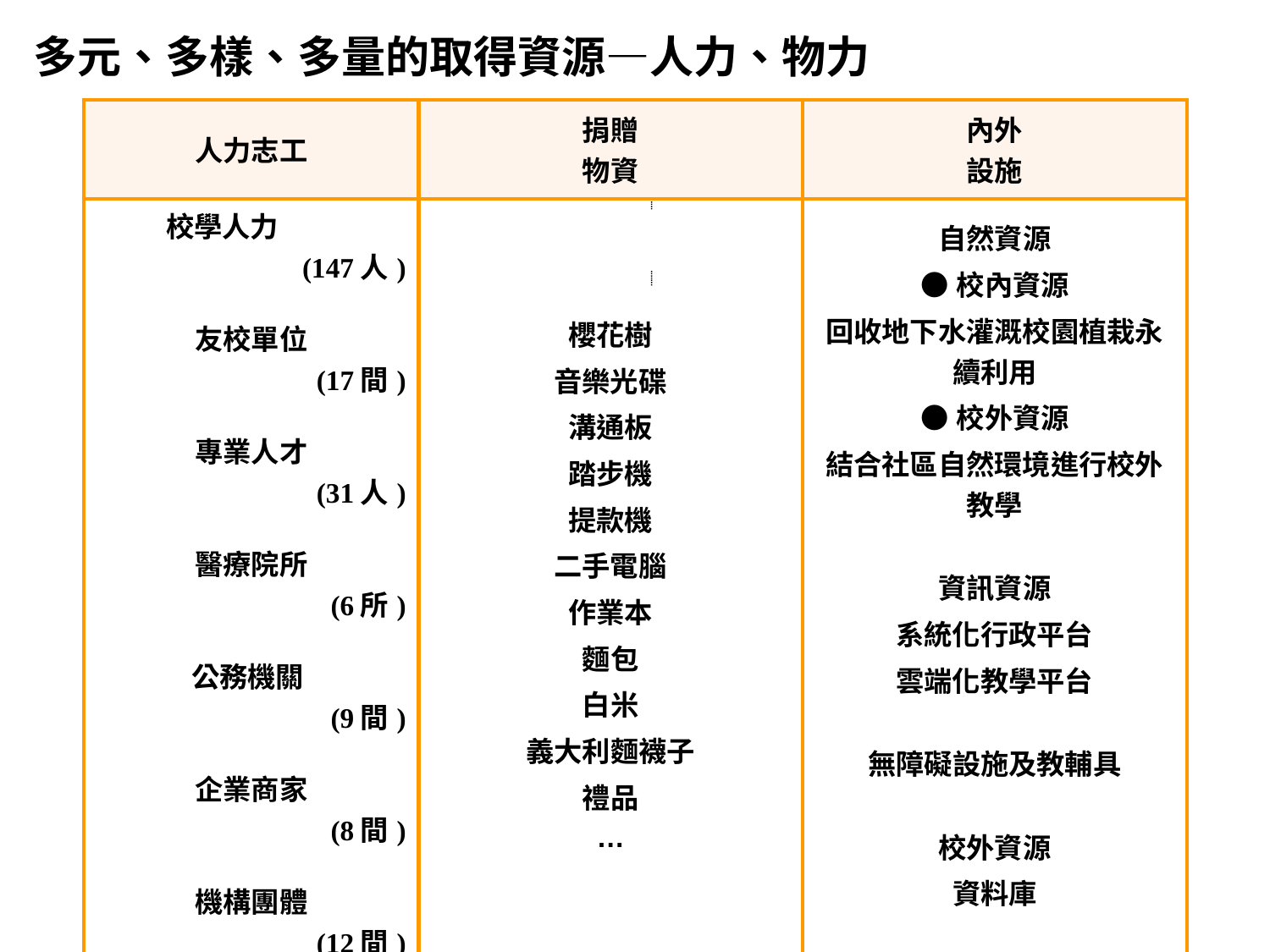

多元、多樣、多量的取得資源—人力、物力
| 人力志工 | 捐贈 物資 | 內外 設施 |
| --- | --- | --- |
| 校學人力 (147人) 友校單位 (17間) 專業人才 (31人) 醫療院所 (6所) 公務機關 (9間) 企業商家 (8間) 機構團體 (12間) | 櫻花樹 音樂光碟 溝通板 踏步機 提款機 二手電腦 作業本 麵包 白米 義大利麵襪子 禮品 … | 自然資源 ●校內資源 回收地下水灌溉校園植栽永續利用 ●校外資源 結合社區自然環境進行校外教學 資訊資源 系統化行政平台 雲端化教學平台 無障礙設施及教輔具 校外資源 資料庫 |